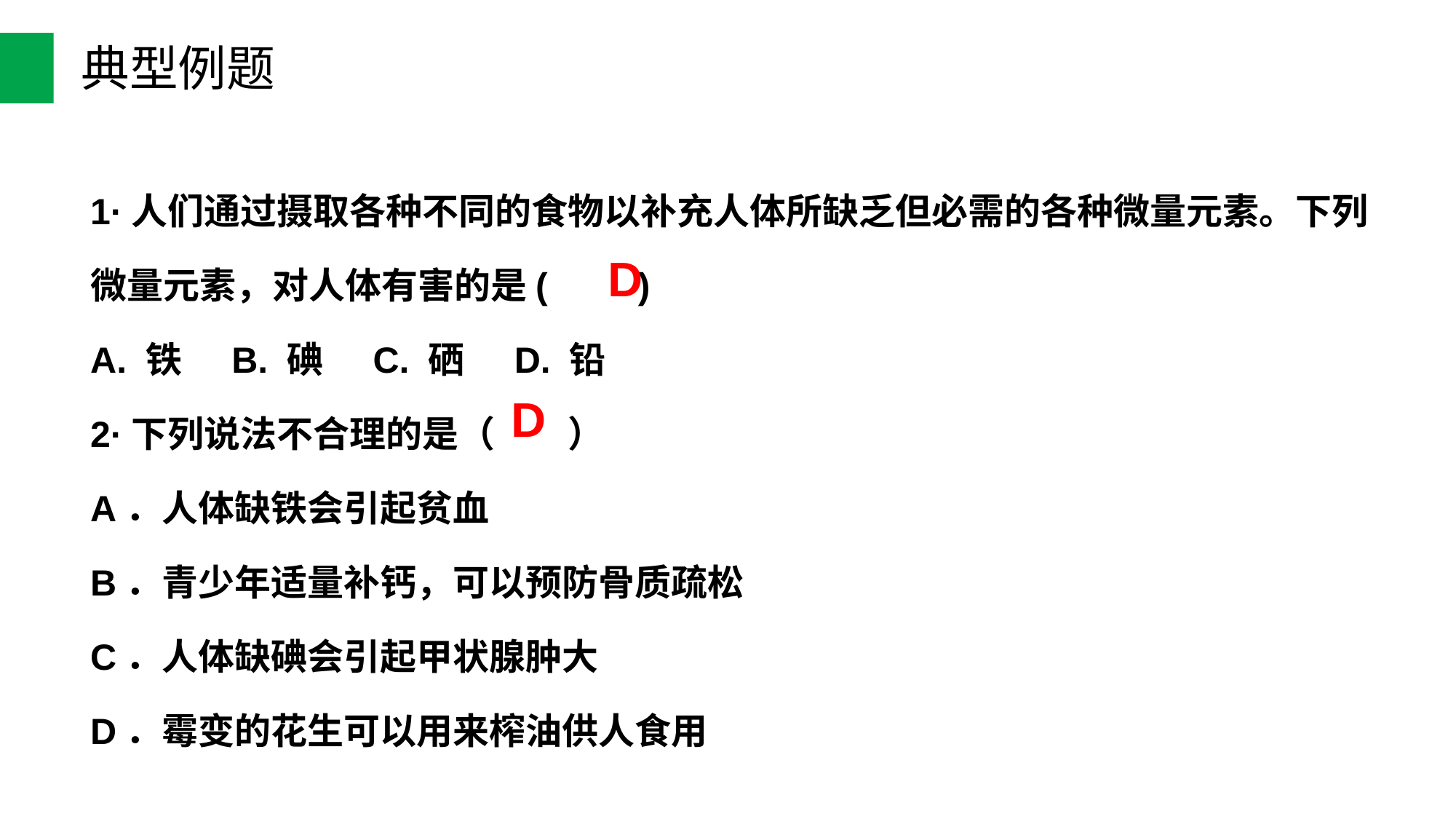

典型例题
1·人们通过摄取各种不同的食物以补充人体所缺乏但必需的各种微量元素。下列微量元素，对人体有害的是(　　)
A. 铁     B. 碘     C. 硒     D. 铅
2·下列说法不合理的是（　　）
A．人体缺铁会引起贫血
B．青少年适量补钙，可以预防骨质疏松
C．人体缺碘会引起甲状腺肿大
D．霉变的花生可以用来榨油供人食用
D
D